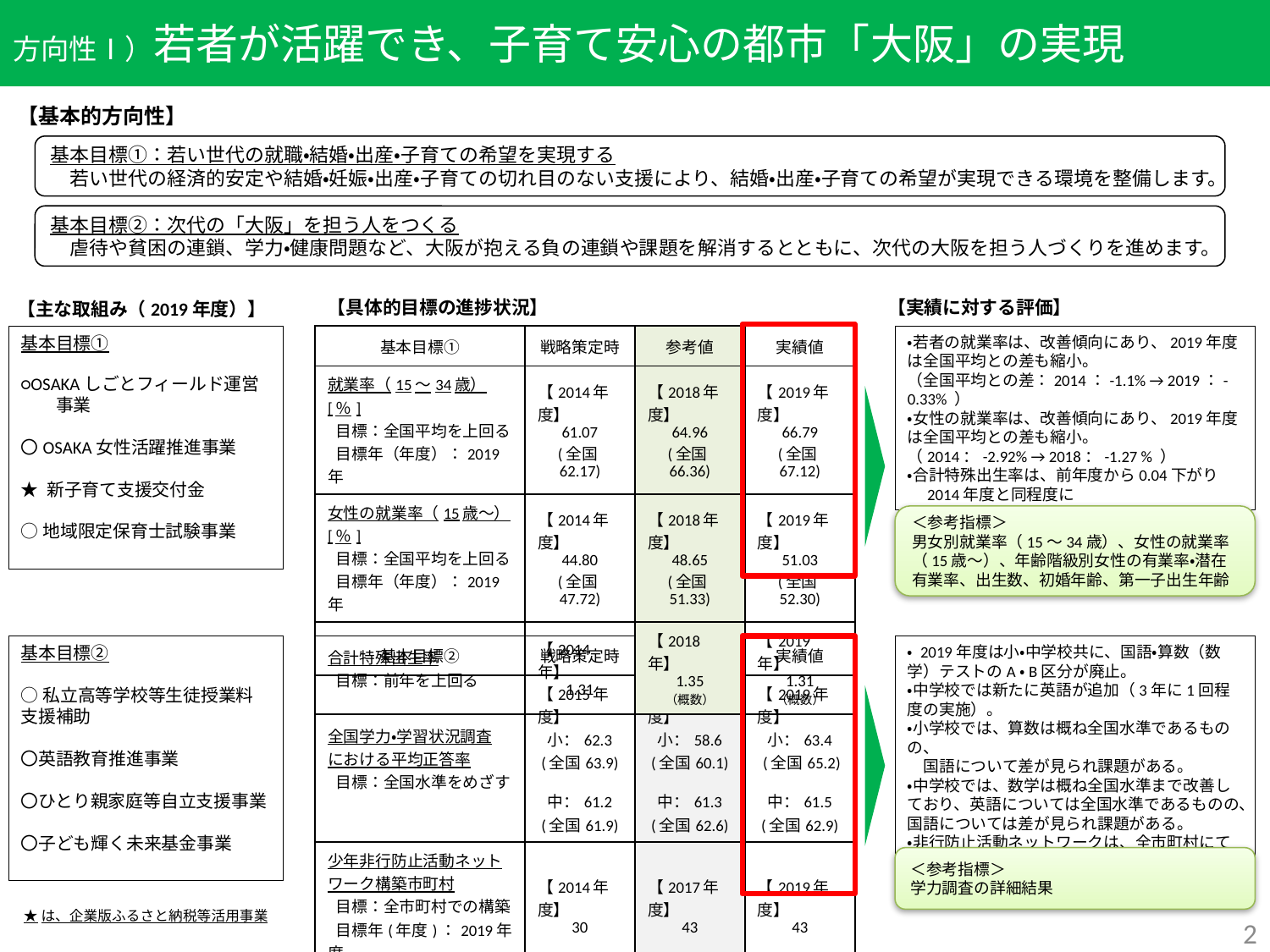

# 方向性Ⅰ）若者が活躍でき、子育て安心の都市「大阪」の実現
【基本的方向性】
基本目標①：若い世代の就職・結婚・出産・子育ての希望を実現する
　若い世代の経済的安定や結婚・妊娠・出産・子育ての切れ目のない支援により、結婚・出産・子育ての希望が実現できる環境を整備します。
基本目標②：次代の「大阪」を担う人をつくる
　虐待や貧困の連鎖、学力・健康問題など、大阪が抱える負の連鎖や課題を解消するとともに、次代の大阪を担う人づくりを進めます。
【主な取組み（2019年度）】
【具体的目標の進捗状況】
【実績に対する評価】

基本目標①

○OSAKAしごとフィールド運営
　　事業

〇OSAKA女性活躍推進事業

★ 新子育て支援交付金

○地域限定保育士試験事業
| 基本目標① | 戦略策定時 | 参考値 | 実績値 |
| --- | --- | --- | --- |
| 就業率（15～34歳）[％] 目標：全国平均を上回る 目標年（年度）：2019年 | 【2014年度】 61.07 (全国62.17) | 【2018年度】 64.96 (全国66.36) | 【2019年度】 66.79 (全国67.12) |
| 女性の就業率（15歳～）[％] 目標：全国平均を上回る 目標年（年度）：2019年 | 【2014年度】 44.80 (全国47.72) | 【2018年度】 48.65 (全国51.33) | 【2019年度】 51.03 (全国52.30) |
| 合計特殊出生率 目標：前年を上回る | 【2014年】 1.31 | 【2018年】 1.35 （概数） | 【2019年】 1.31 （概数） |
・若者の就業率は、改善傾向にあり、2019年度は全国平均との差も縮小。
（全国平均との差：2014：-1.1% → 2019：-0.33% ）
・女性の就業率は、改善傾向にあり、2019年度は全国平均との差も縮小。
（2014：-2.92% → 2018：-1.27 % ）
・合計特殊出生率は、前年度から0.04下がり
　2014年度と同程度に

＜参考指標＞
男女別就業率（15～34歳）、女性の就業率（15歳～）、年齢階級別女性の有業率・潜在有業率、出生数、初婚年齢、第一子出生年齢
基本目標②

○私立高等学校等生徒授業料支援補助

〇英語教育推進事業

〇ひとり親家庭等自立支援事業

〇子ども輝く未来基金事業

| 基本目標② | 戦略策定時 | 参考値 | 実績値 |
| --- | --- | --- | --- |
| 全国学力・学習状況調査 における平均正答率 目標：全国水準をめざす | 【2015年度】 小：62.3 (全国63.9) 中：61.2 (全国61.9) | 【2018年度】 小：58.6 (全国60.1) 中：61.3 (全国62.6) | 【2019年度】 小：63.4 (全国65.2) 中：61.5 (全国62.9) |
| 少年非行防止活動ネットワーク構築市町村 目標：全市町村での構築 目標年(年度)：2019年度 | 【2014年度】 30 | 【2017年度】 43 | 【2019年度】 43 |

・ 2019年度は小・中学校共に、国語・算数（数学）テストのA・B区分が廃止。
・中学校では新たに英語が追加（3年に1回程度の実施）。
・小学校では、算数は概ね全国水準であるものの、
　国語について差が見られ課題がある。
・中学校では、数学は概ね全国水準まで改善しており、英語については全国水準であるものの、国語については差が見られ課題がある。
・非行防止活動ネットワークは、全市町村にて構築。

＜参考指標＞
学力調査の詳細結果
★は、企業版ふるさと納税等活用事業
2